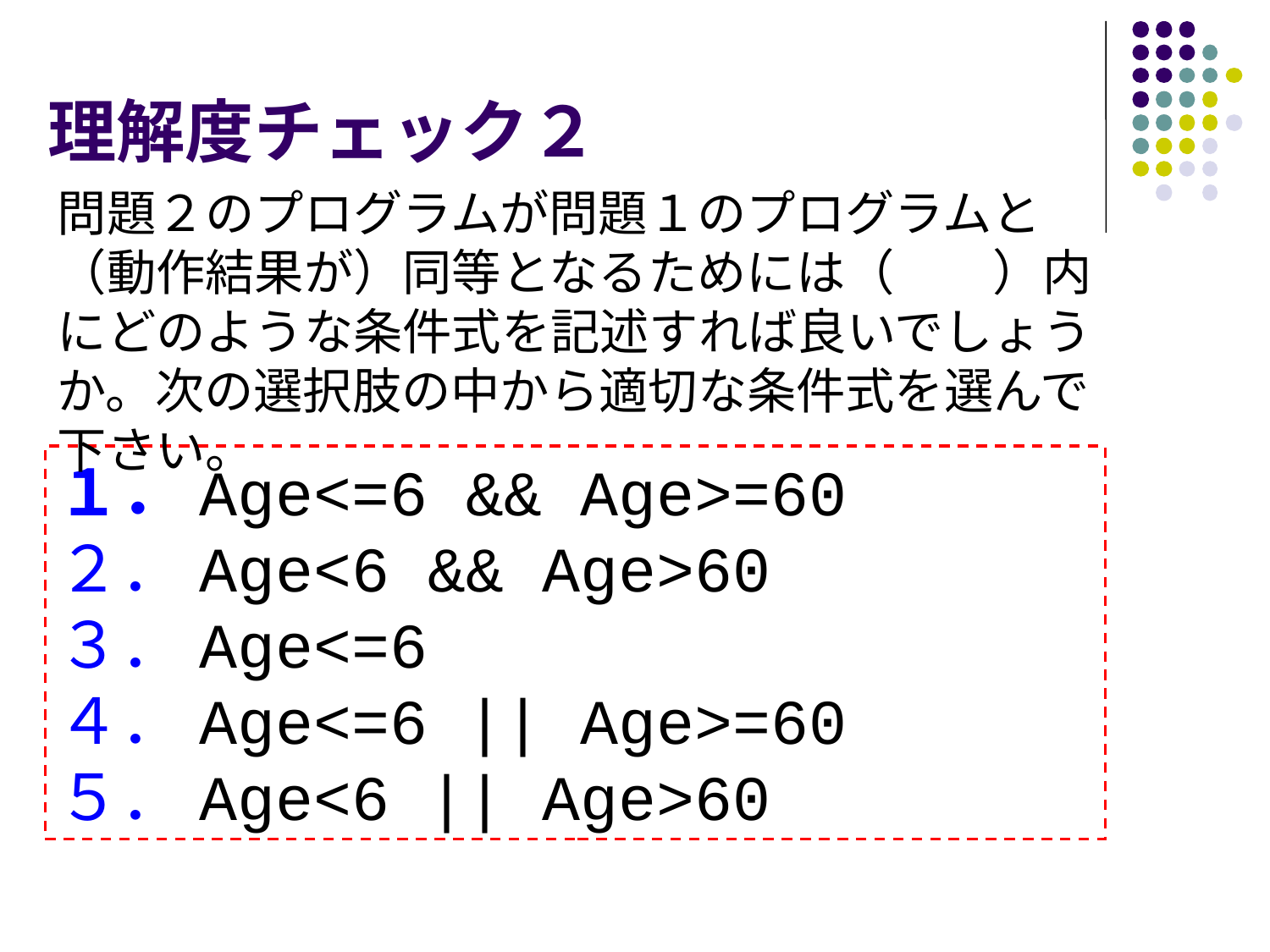

# 理解度チェック２
問題２のプログラムが問題１のプログラムと（動作結果が）同等となるためには（　　）内にどのような条件式を記述すれば良いでしょうか。次の選択肢の中から適切な条件式を選んで下さい。
１．Age<=6 && Age>=60
２．Age<6 && Age>60
３．Age<=6
４．Age<=6 || Age>=60
５．Age<6 || Age>60